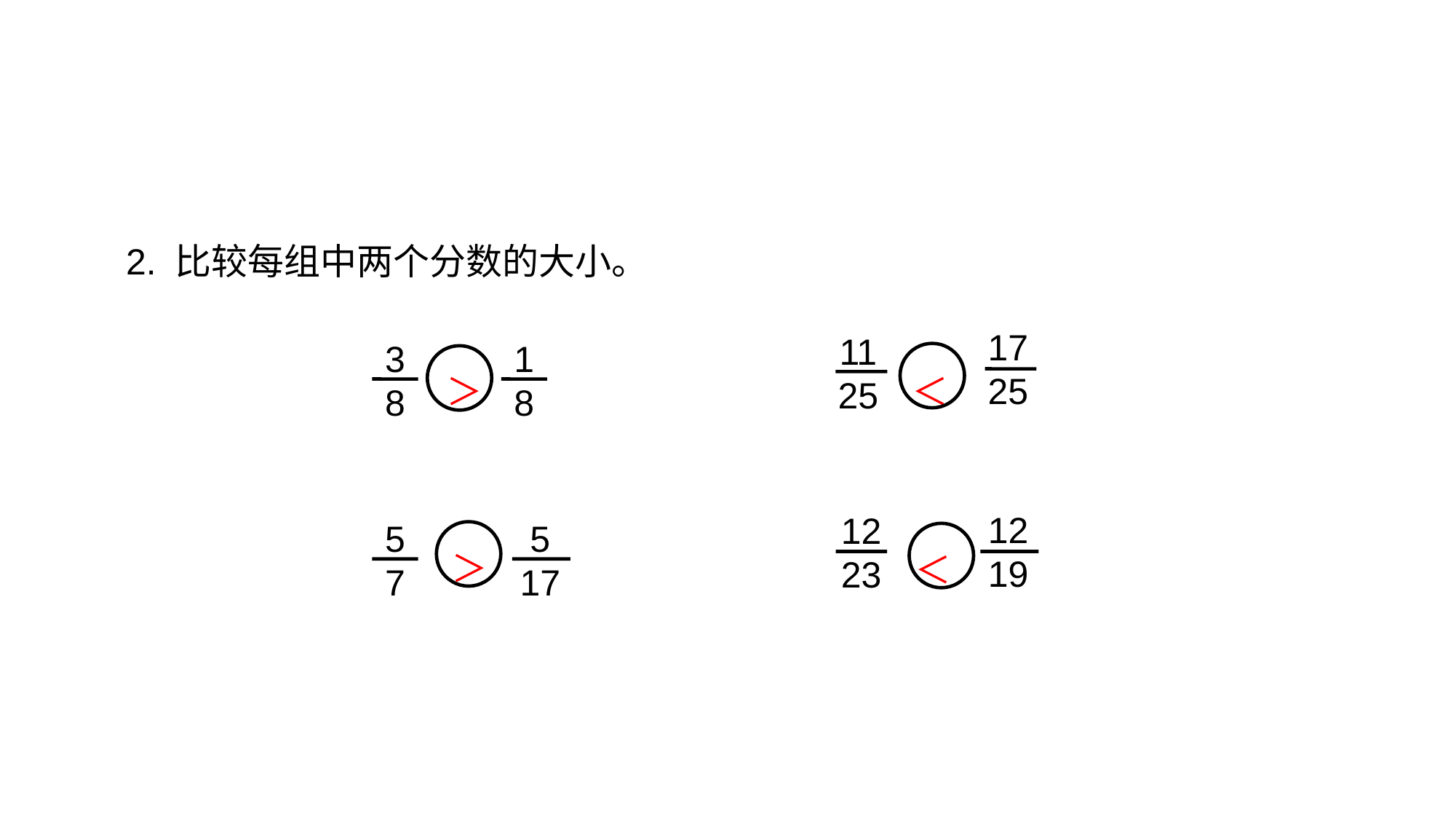

2. 比较每组中两个分数的大小。
17
25
＞
＜
11
25

1
8

3
8

＞
＜
12
19

12
23

5
17

5
7